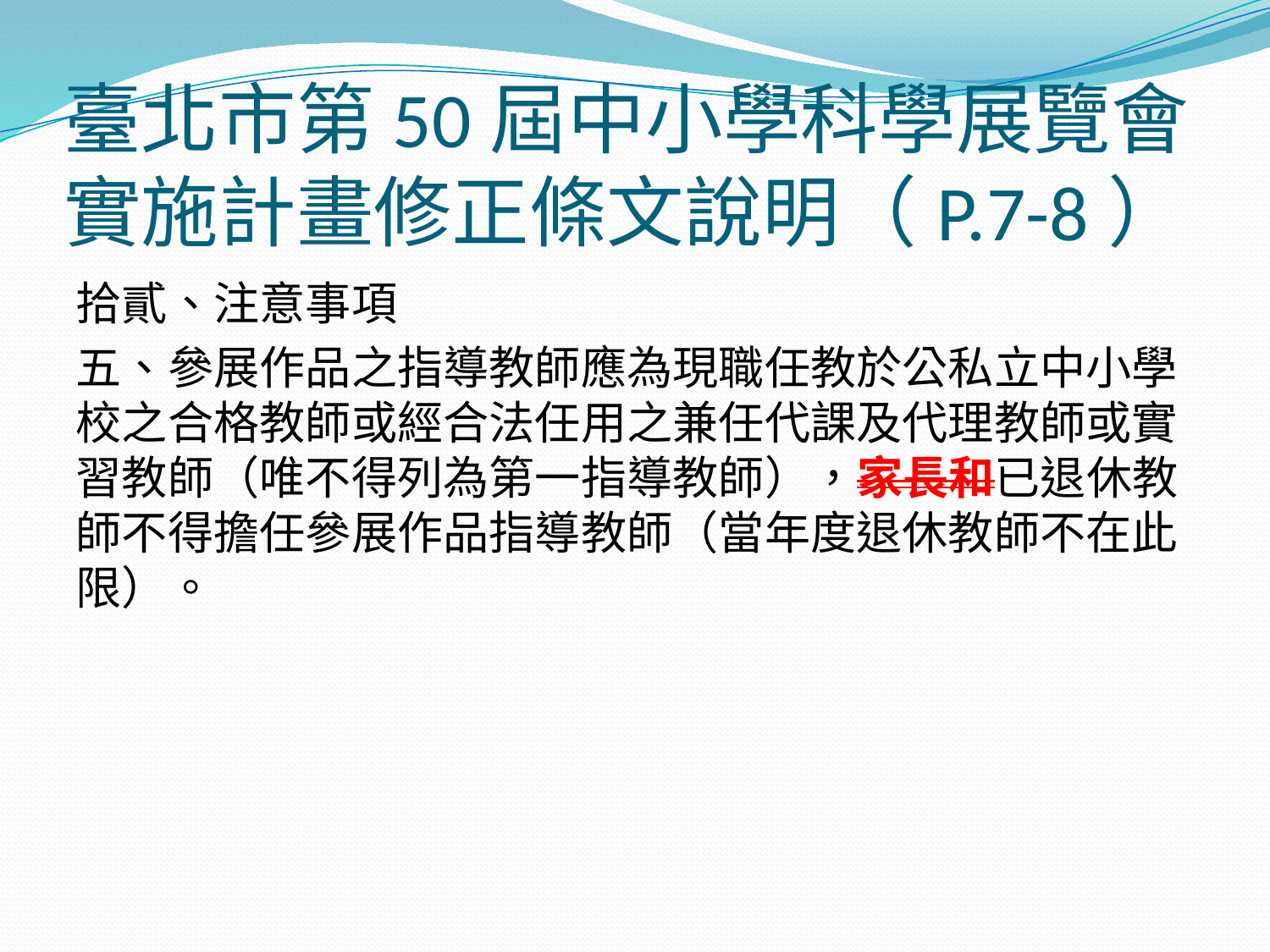

# 臺北市第50屆中小學科學展覽會實施計畫修正條文說明（P.7-8）
拾貳、注意事項
五、參展作品之指導教師應為現職任教於公私立中小學校之合格教師或經合法任用之兼任代課及代理教師或實習教師（唯不得列為第一指導教師），家長和已退休教師不得擔任參展作品指導教師（當年度退休教師不在此限）。